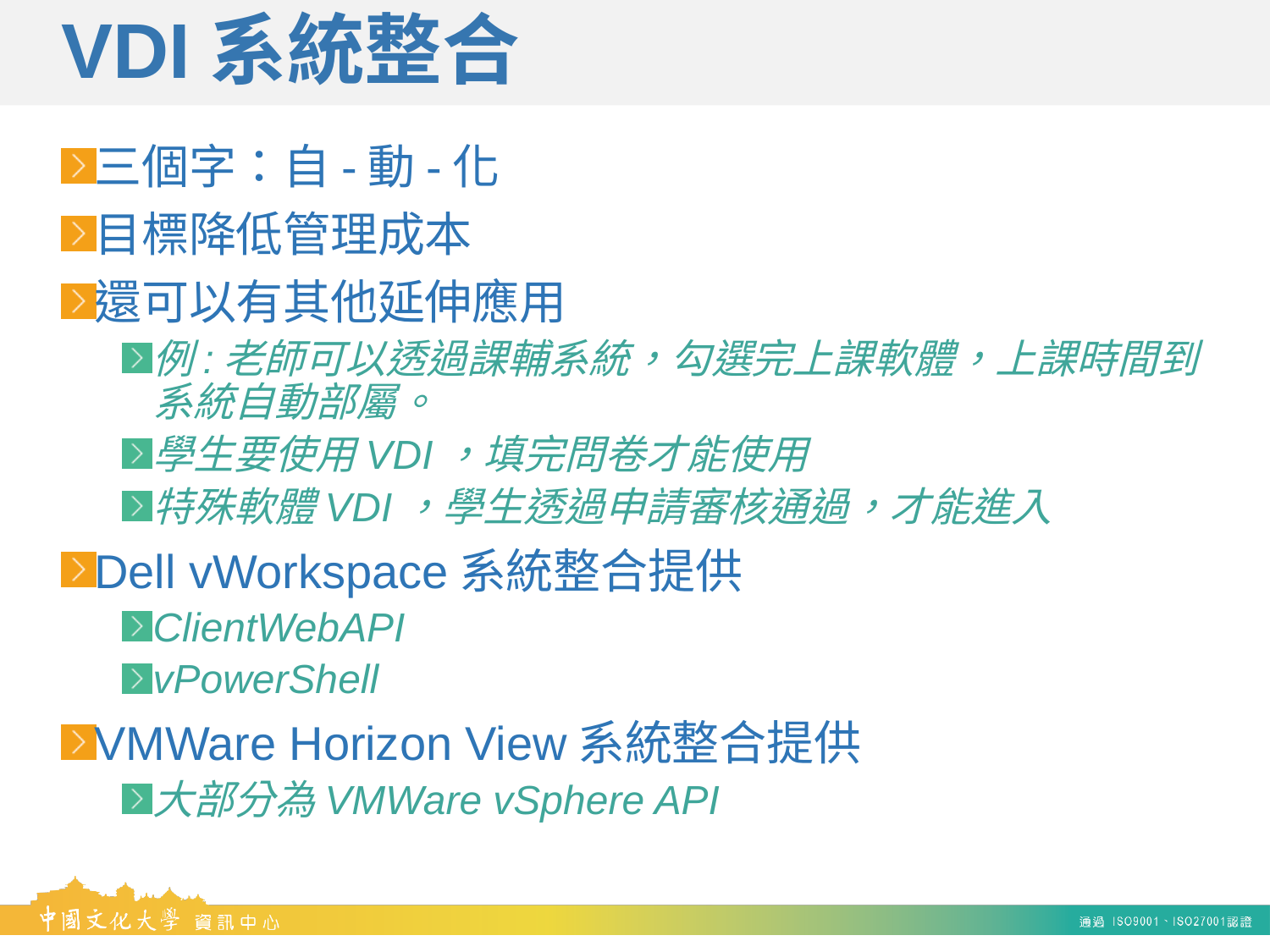

# VDI系統整合
三個字：自-動-化
目標降低管理成本
還可以有其他延伸應用
例:老師可以透過課輔系統，勾選完上課軟體，上課時間到系統自動部屬。
學生要使用VDI，填完問卷才能使用
特殊軟體VDI，學生透過申請審核通過，才能進入
Dell vWorkspace系統整合提供
ClientWebAPI
vPowerShell
VMWare Horizon View系統整合提供
大部分為VMWare vSphere API